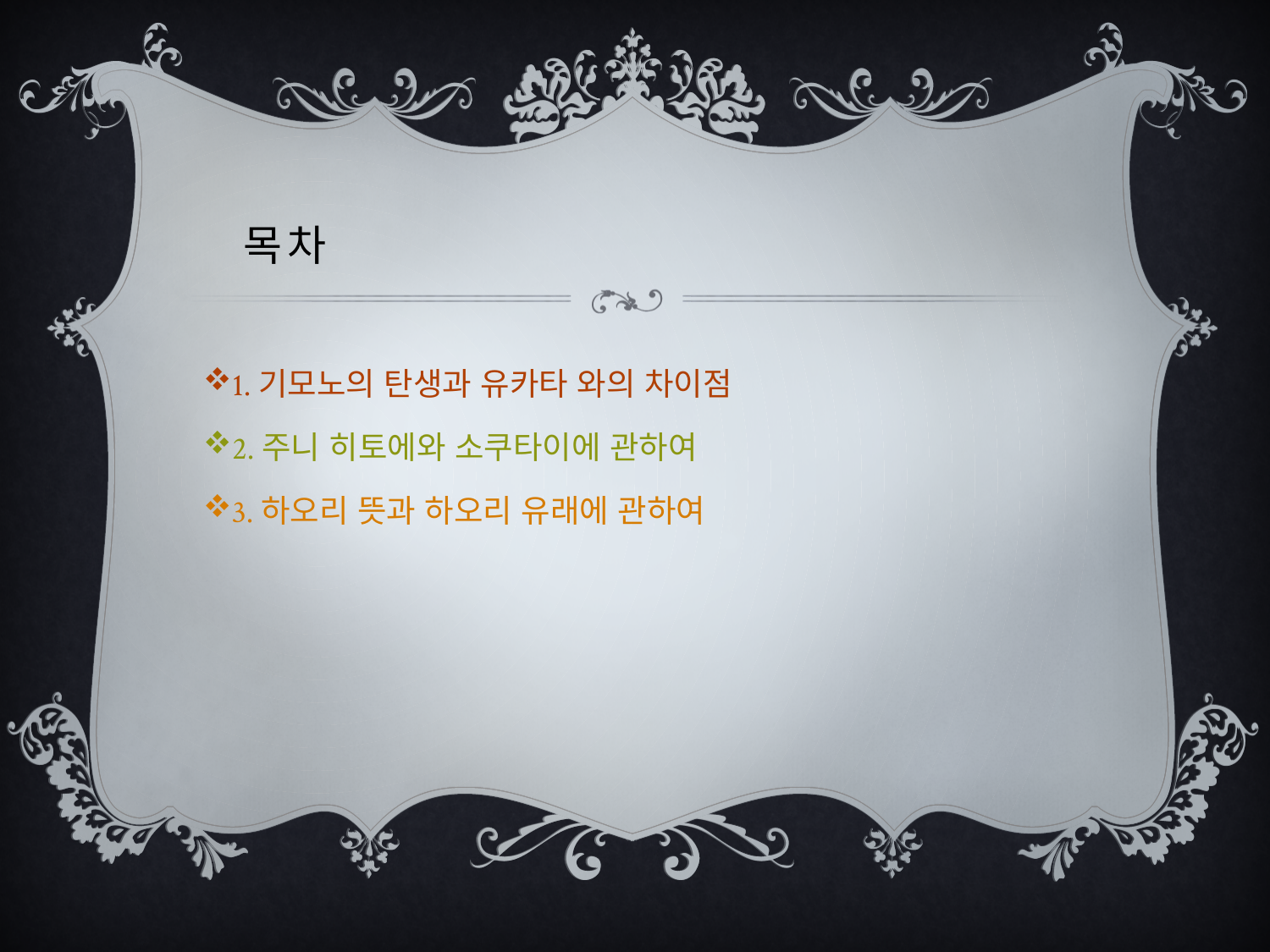

# 목차
1.기모노의 탄생과 유카타 와의 차이점
2.주니 히토에와 소쿠타이에 관하여
3.하오리 뜻과 하오리 유래에 관하여